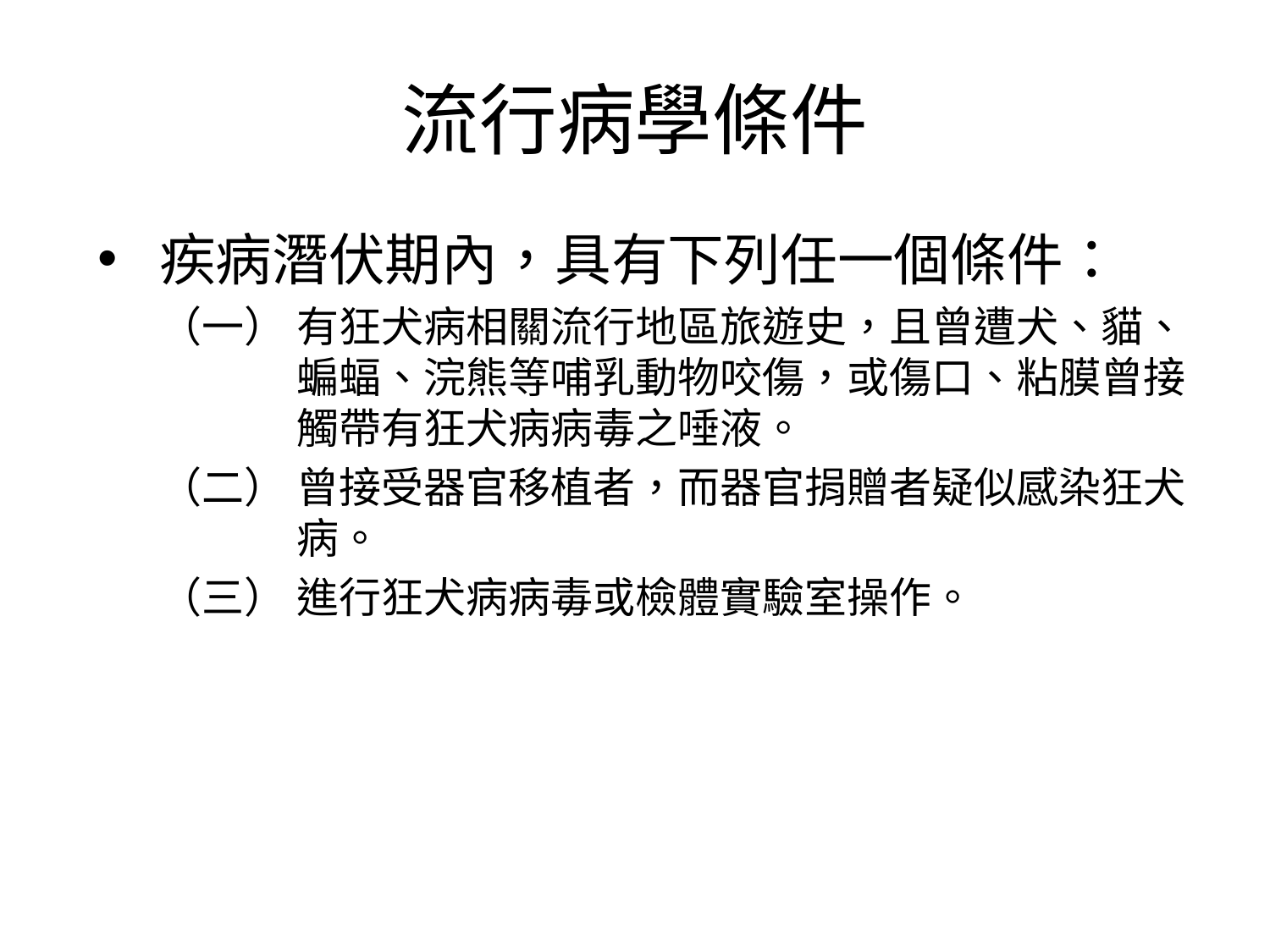

# 流行病學條件
疾病潛伏期內，具有下列任一個條件：
（一）	有狂犬病相關流行地區旅遊史，且曾遭犬、貓、蝙蝠、浣熊等哺乳動物咬傷，或傷口、粘膜曾接觸帶有狂犬病病毒之唾液。
（二）	曾接受器官移植者，而器官捐贈者疑似感染狂犬病。
（三）	進行狂犬病病毒或檢體實驗室操作。